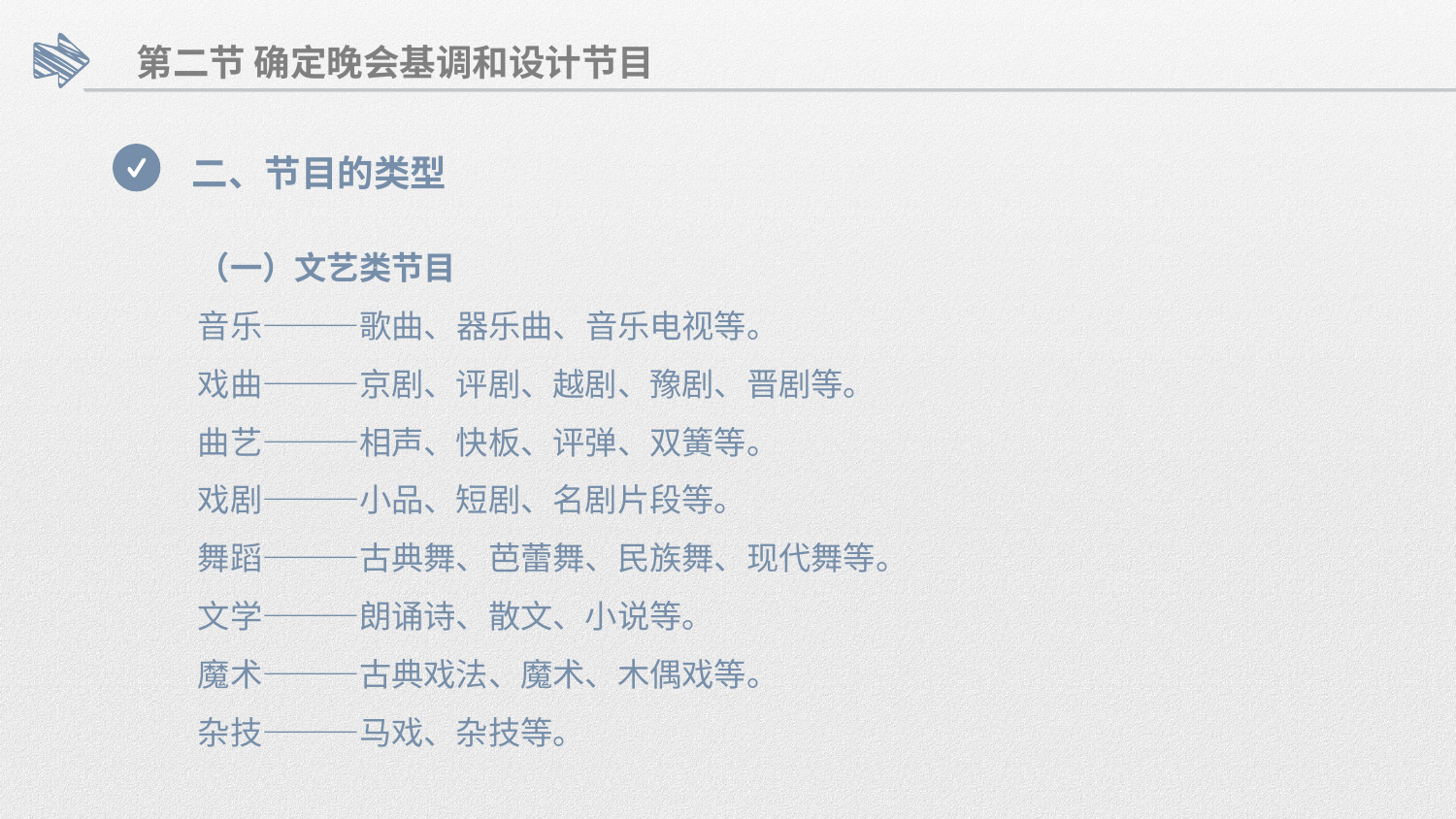

第二节 确定晚会基调和设计节目
二、节目的类型

（一）文艺类节目
音乐———歌曲、器乐曲、音乐电视等。
戏曲———京剧、评剧、越剧、豫剧、晋剧等。
曲艺———相声、快板、评弹、双簧等。
戏剧———小品、短剧、名剧片段等。
舞蹈———古典舞、芭蕾舞、民族舞、现代舞等。
文学———朗诵诗、散文、小说等。
魔术———古典戏法、魔术、木偶戏等。
杂技———马戏、杂技等。